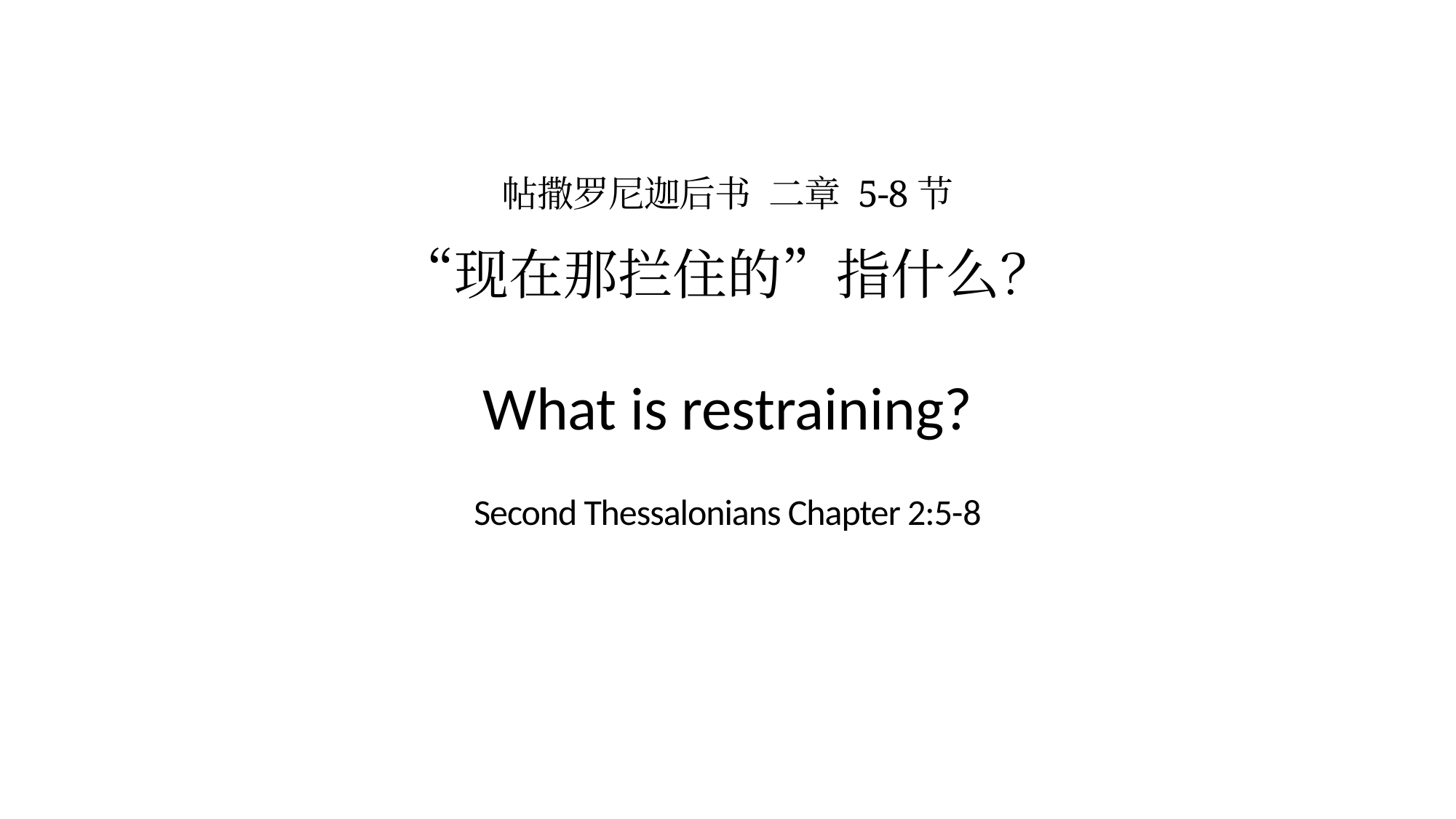

# 帖撒罗尼迦后书  二章 5-8节 “现在那拦住的”指什么？ What is restraining? Second Thessalonians Chapter 2:5-8